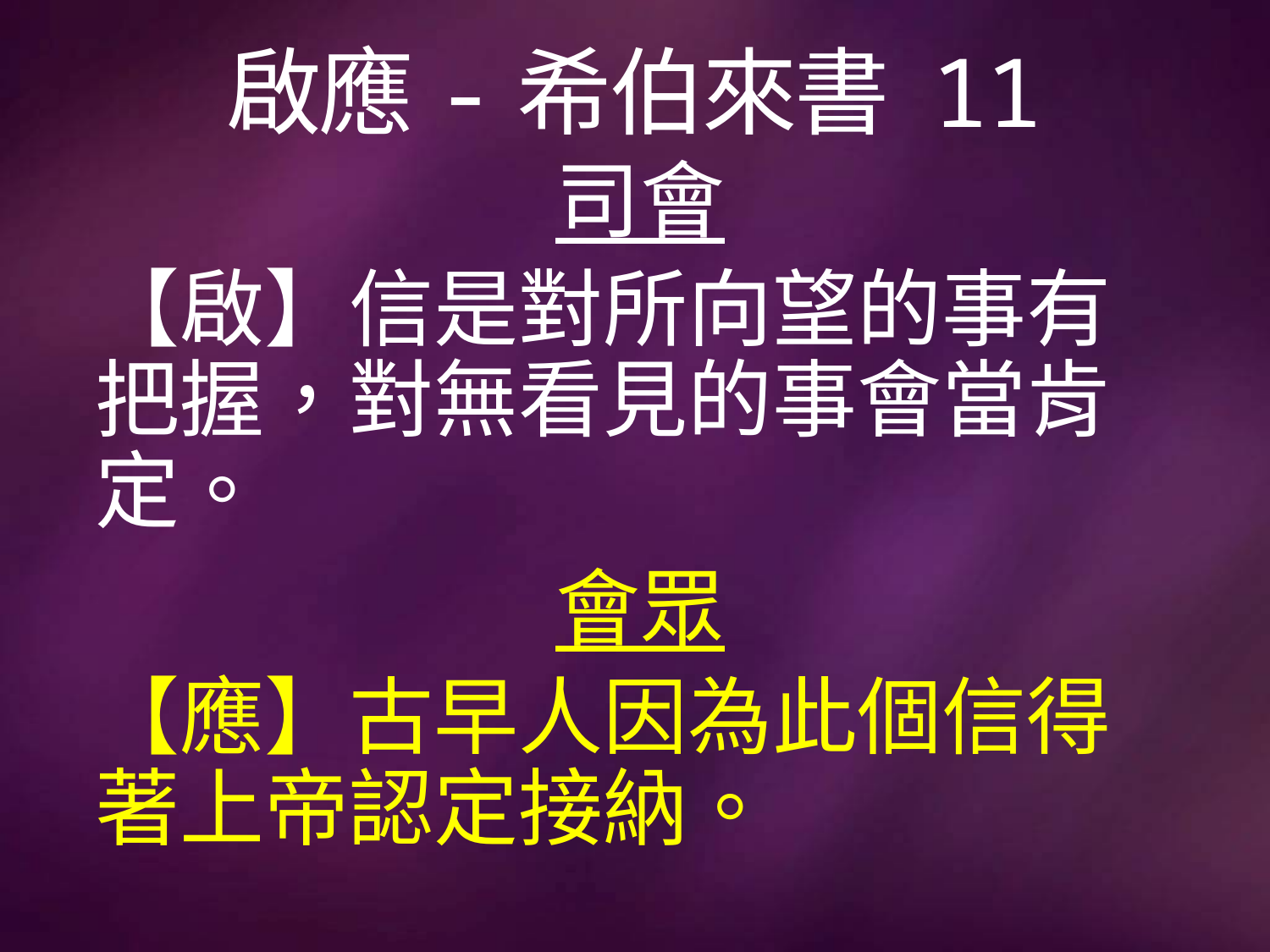

# 啟應-希伯來書 11
司會
【啟】信是對所向望的事有把握，對無看見的事會當肯定。

會眾
【應】古早人因為此個信得著上帝認定接納。